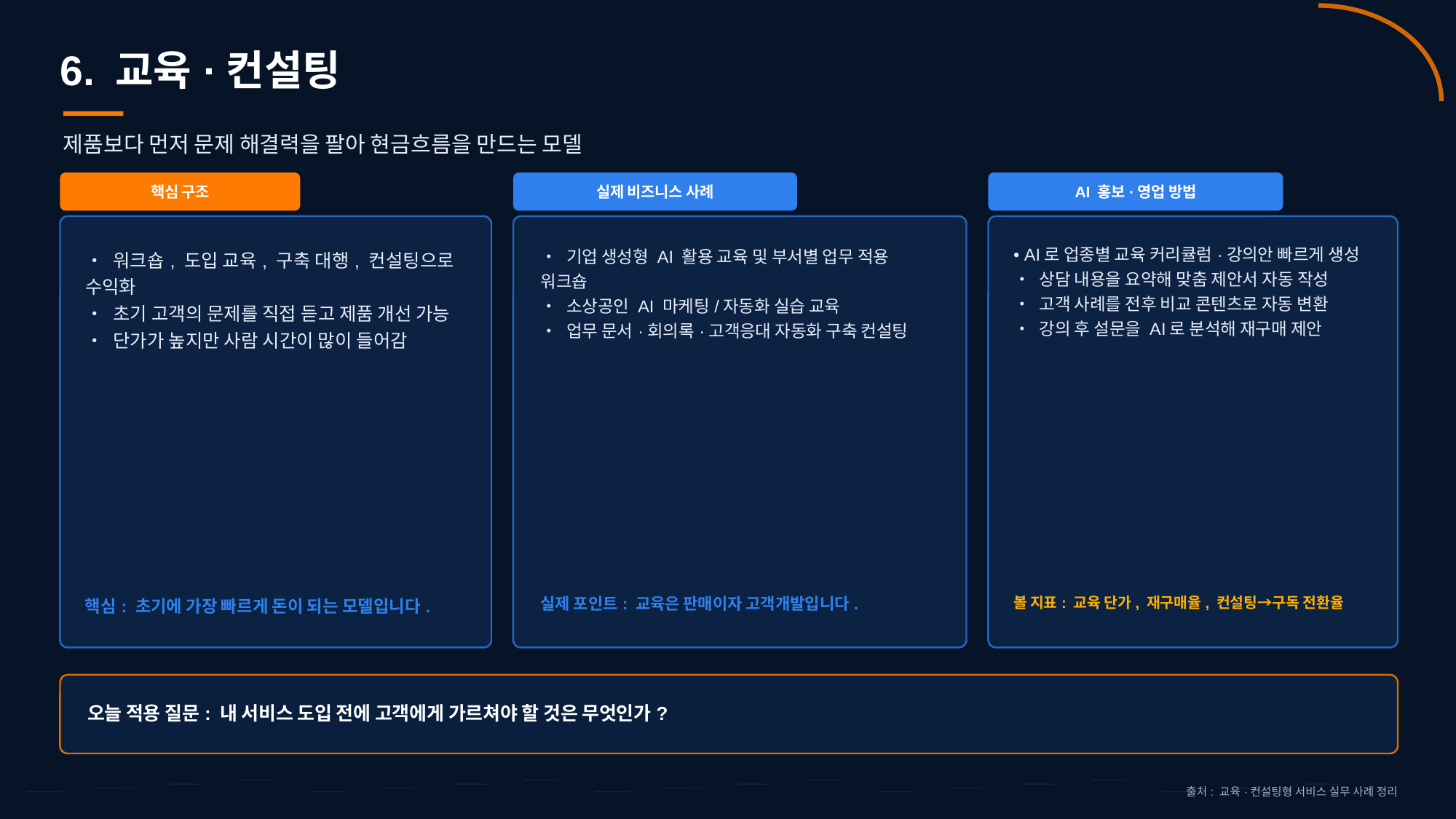

6. 교육·컨설팅

제품보다 먼저 문제 해결력을 팔아 현금흐름을 만드는 모델

핵심 구조
실제 비즈니스 사례
AI 홍보·영업 방법

• AI로 업종별 교육 커리큘럼·강의안 빠르게 생성
• 상담 내용을 요약해 맞춤 제안서 자동 작성
• 고객 사례를 전후 비교 콘텐츠로 자동 변환
• 강의 후 설문을 AI로 분석해 재구매 제안
• 기업 생성형 AI 활용 교육 및 부서별 업무 적용 워크숍
• 소상공인 AI 마케팅/자동화 실습 교육
• 업무 문서·회의록·고객응대 자동화 구축 컨설팅
• 워크숍, 도입 교육, 구축 대행, 컨설팅으로 수익화
• 초기 고객의 문제를 직접 듣고 제품 개선 가능
• 단가가 높지만 사람 시간이 많이 들어감
볼 지표: 교육 단가, 재구매율, 컨설팅→구독 전환율
실제 포인트: 교육은 판매이자 고객개발입니다.
핵심: 초기에 가장 빠르게 돈이 되는 모델입니다.

오늘 적용 질문: 내 서비스 도입 전에 고객에게 가르쳐야 할 것은 무엇인가?
출처: 교육·컨설팅형 서비스 실무 사례 정리